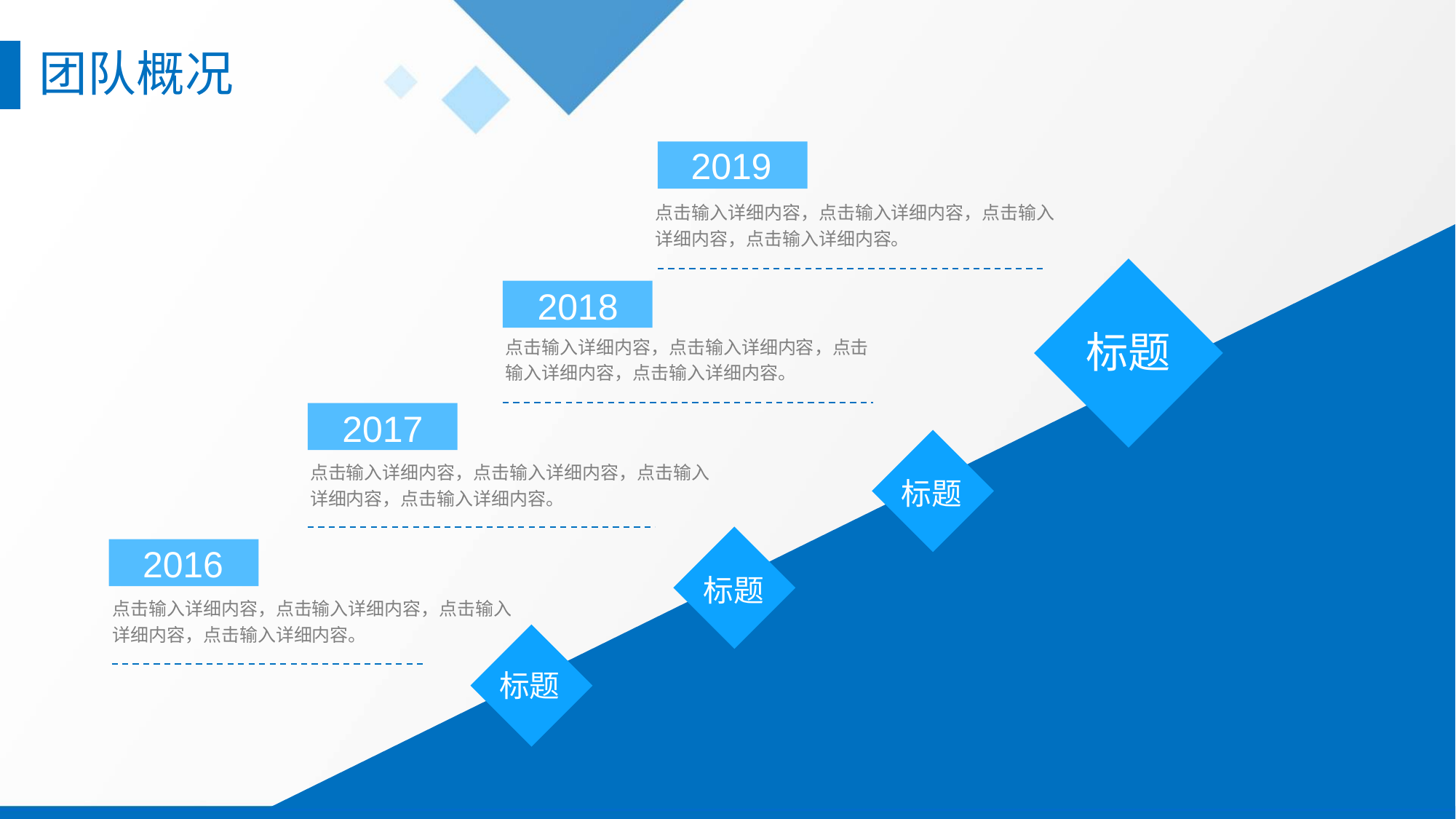

团队概况

2019

点击输入详细内容，点击输入详细内容，点击输入详细内容，点击输入详细内容。

2018

点击输入详细内容，点击输入详细内容，点击输入详细内容，点击输入详细内容。

标题
2017

点击输入详细内容，点击输入详细内容，点击输入详细内容，点击输入详细内容。

标题
2016

点击输入详细内容，点击输入详细内容，点击输入详细内容，点击输入详细内容。

标题

标题